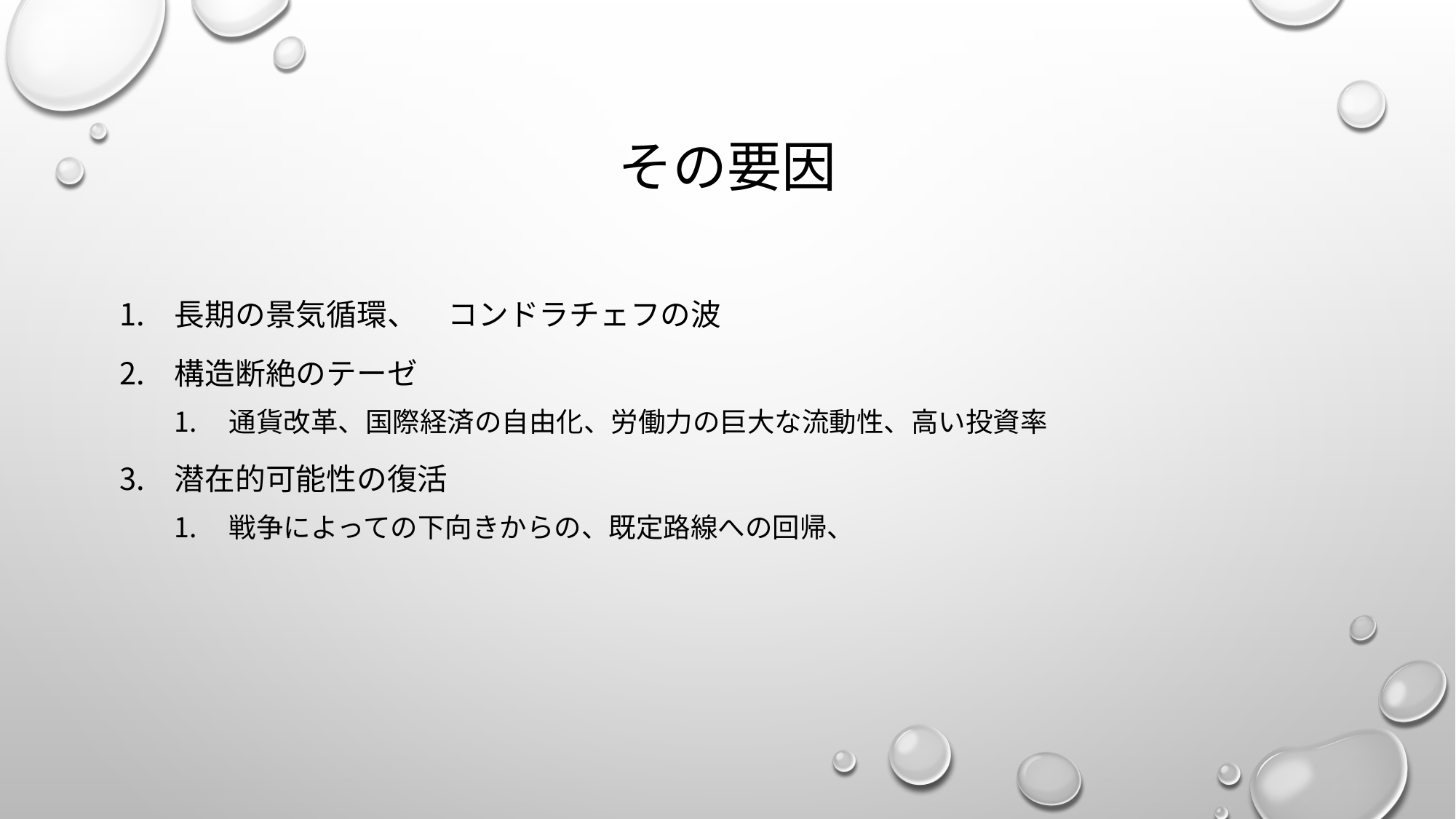

# その要因
長期の景気循環、　コンドラチェフの波
構造断絶のテーゼ
通貨改革、国際経済の自由化、労働力の巨大な流動性、高い投資率
潜在的可能性の復活
戦争によっての下向きからの、既定路線への回帰、